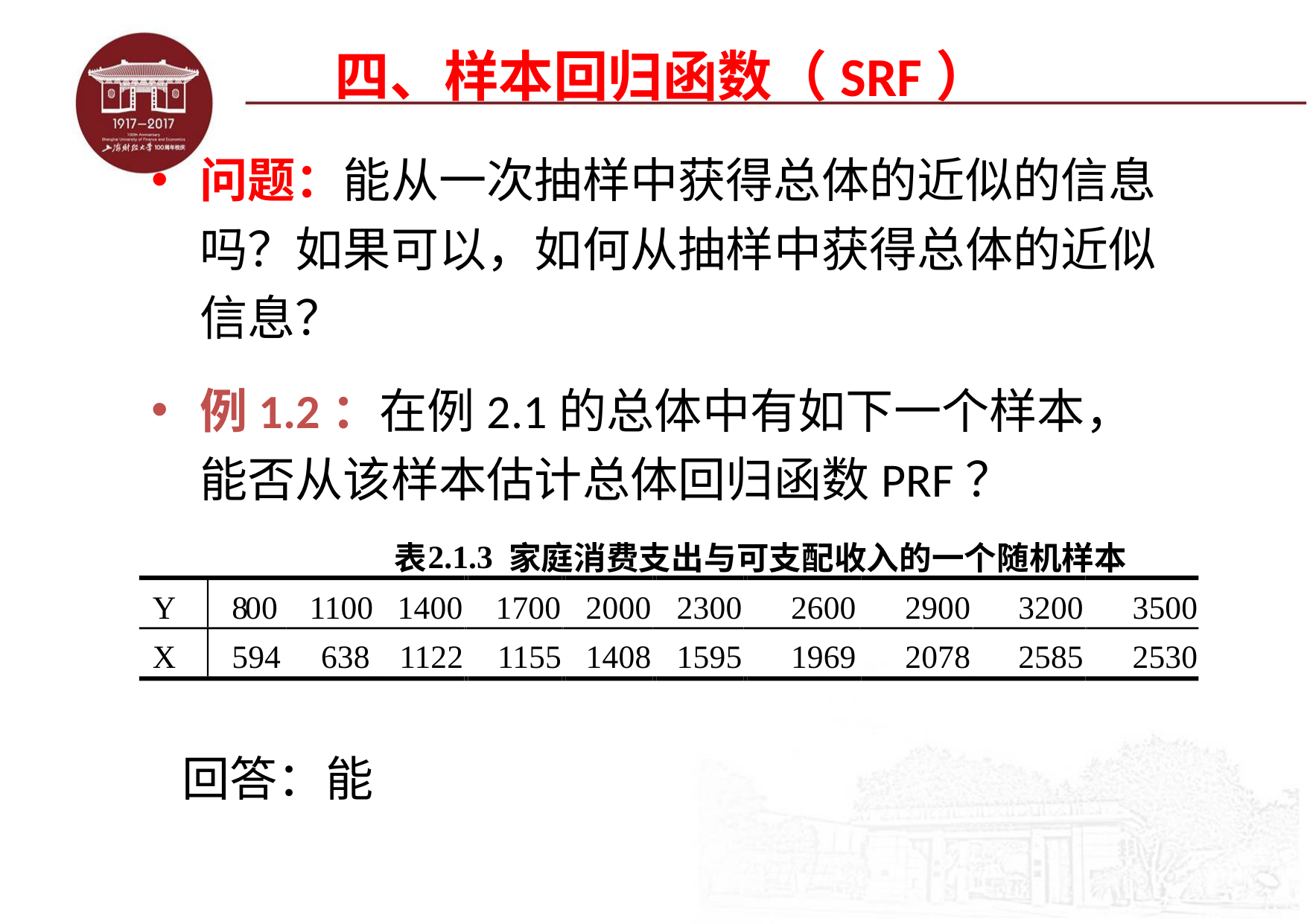

# 四、样本回归函数（SRF）
问题：能从一次抽样中获得总体的近似的信息吗？如果可以，如何从抽样中获得总体的近似信息？
例1.2：在例2.1的总体中有如下一个样本，能否从该样本估计总体回归函数PRF？

2.1.3

表
家庭消费支出与可支配收入的一个随机样本

Y

8
00

1100

1400

1700

2000

2300

2600

2900

3200

3500

X

594

638

1122

1155

1408

1595

1969

2078

2585

2530

 回答：能